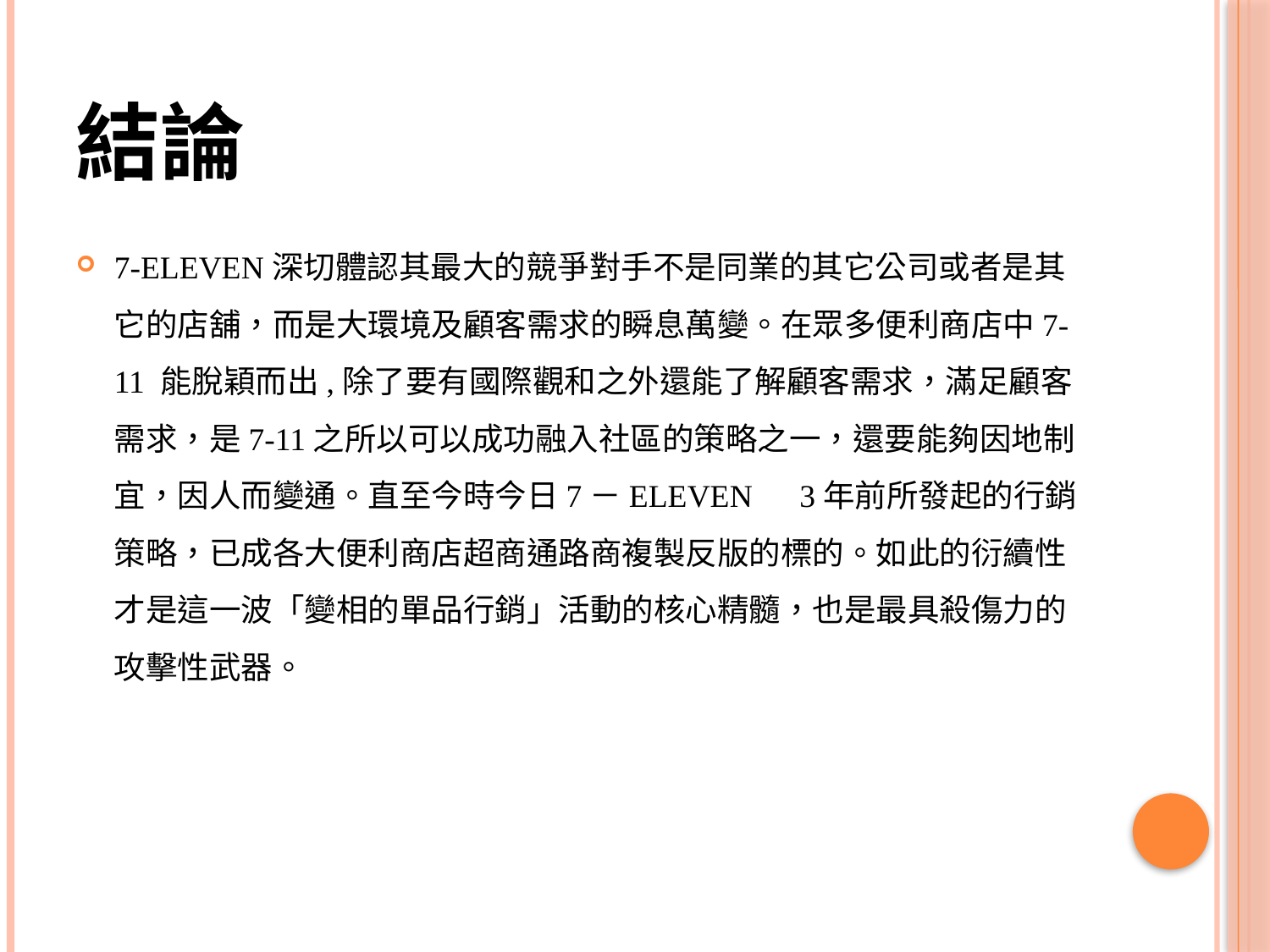

# 結論
7-ELEVEN深切體認其最大的競爭對手不是同業的其它公司或者是其它的店舖，而是大環境及顧客需求的瞬息萬變。在眾多便利商店中7-11 能脫穎而出,除了要有國際觀和之外還能了解顧客需求，滿足顧客需求，是7-11之所以可以成功融入社區的策略之一，還要能夠因地制宜，因人而變通。直至今時今日7－ELEVEN　3年前所發起的行銷策略，已成各大便利商店超商通路商複製反版的標的。如此的衍續性才是這一波「變相的單品行銷」活動的核心精髓，也是最具殺傷力的攻擊性武器。